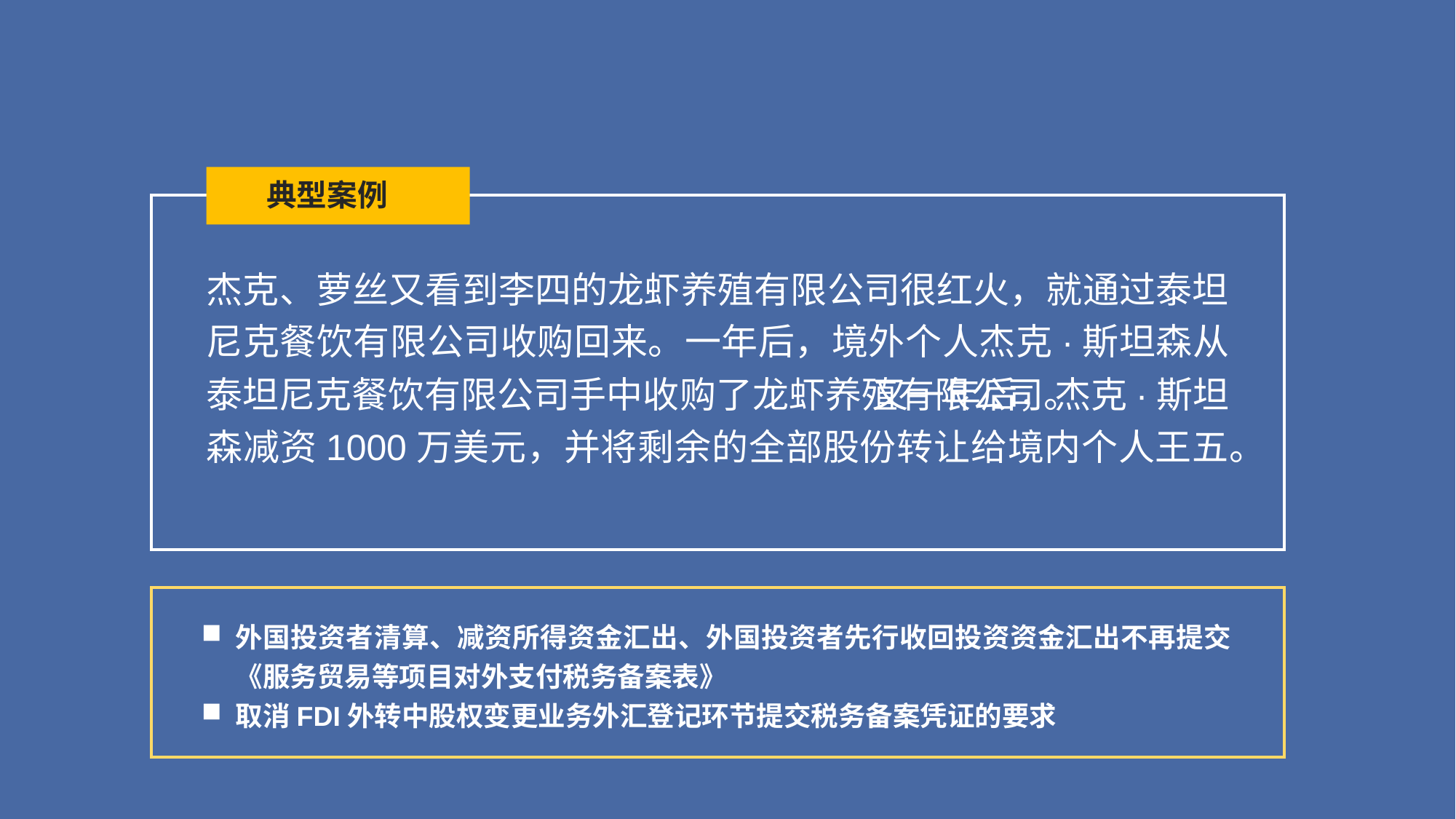

典型案例

杰克、萝丝又看到李四的龙虾养殖有限公司很红火，就通过泰坦尼克餐饮有限公司收购回来。一年后，境外个人杰克·斯坦森从泰坦尼克餐饮有限公司手中收购了龙虾养殖有限公司。
                                                                                又一年后，杰克·斯坦森减资1000万美元，并将剩余的全部股份转让给境内个人王五。

外国投资者清算、减资所得资金汇出、外国投资者先行收回投资资金汇出不再提交《服务贸易等项目对外支付税务备案表》
取消FDI外转中股权变更业务外汇登记环节提交税务备案凭证的要求